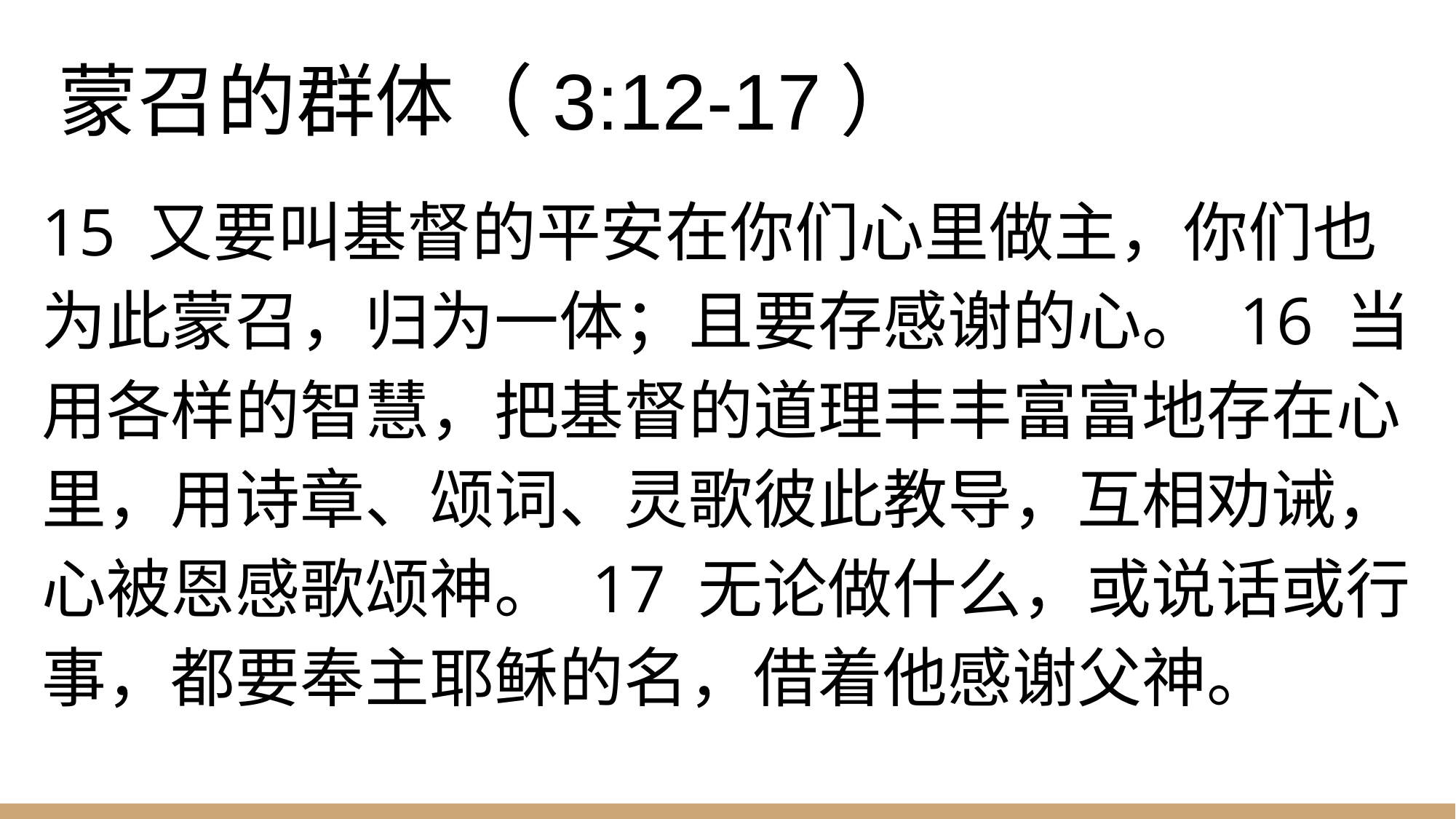

# 蒙召的群体（3:12-17）
15 又要叫基督的平安在你们心里做主，你们也为此蒙召，归为一体；且要存感谢的心。 16 当用各样的智慧，把基督的道理丰丰富富地存在心里，用诗章、颂词、灵歌彼此教导，互相劝诫，心被恩感歌颂神。 17 无论做什么，或说话或行事，都要奉主耶稣的名，借着他感谢父神。